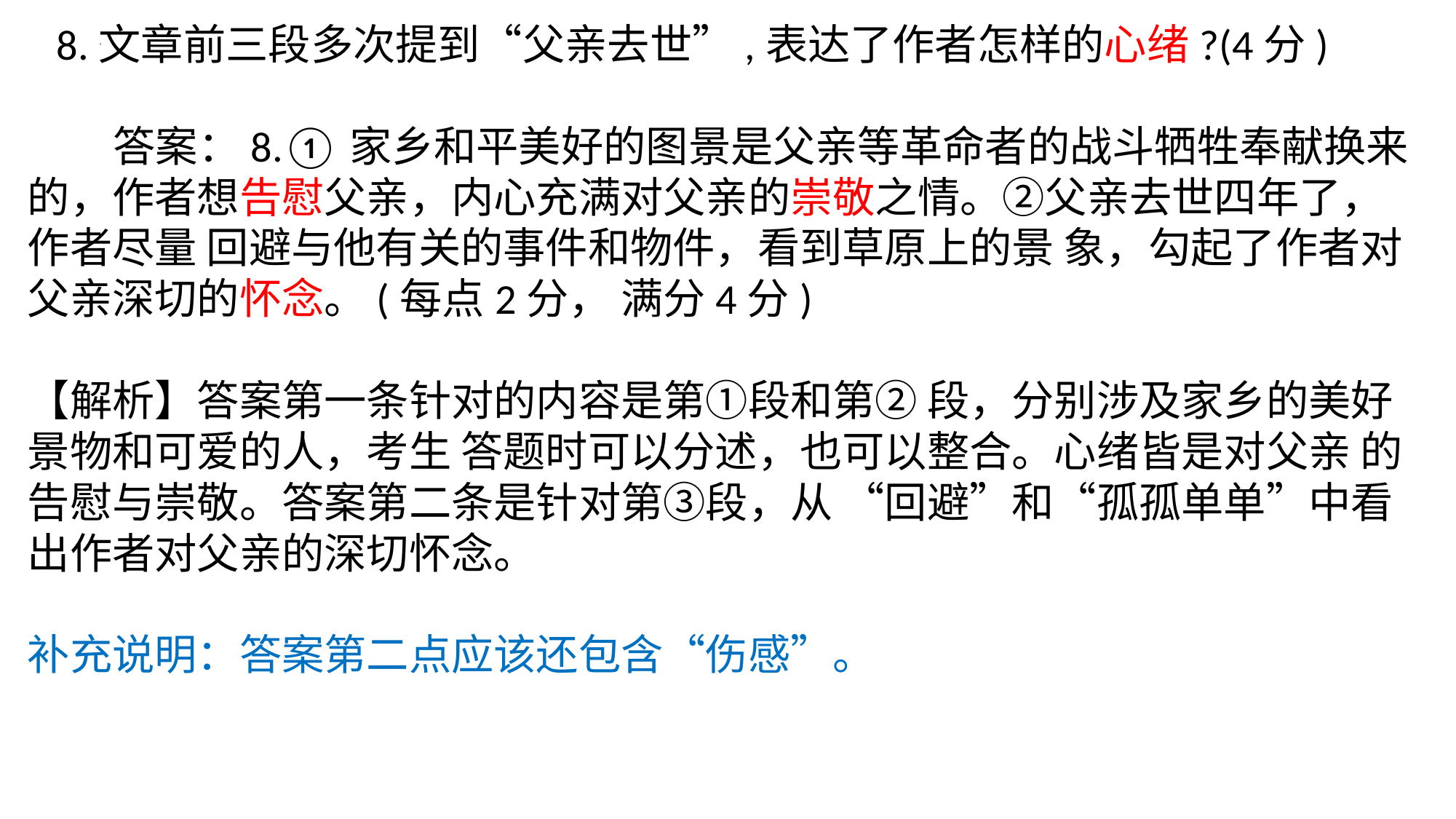

8.文章前三段多次提到“父亲去世”,表达了作者怎样的心绪?(4分)

        答案：8.①家乡和平美好的图景是父亲等革命者的战斗牺牲奉献换来的，作者想告慰父亲，内心充满对父亲的崇敬之情。②父亲去世四年了，作者尽量 回避与他有关的事件和物件，看到草原上的景 象，勾起了作者对父亲深切的怀念。(每点2分， 满分4分)

【解析】答案第一条针对的内容是第①段和第② 段，分别涉及家乡的美好景物和可爱的人，考生 答题时可以分述，也可以整合。心绪皆是对父亲 的告慰与崇敬。答案第二条是针对第③段，从 “回避”和“孤孤单单”中看出作者对父亲的深切怀念。

补充说明：答案第二点应该还包含“伤感”。